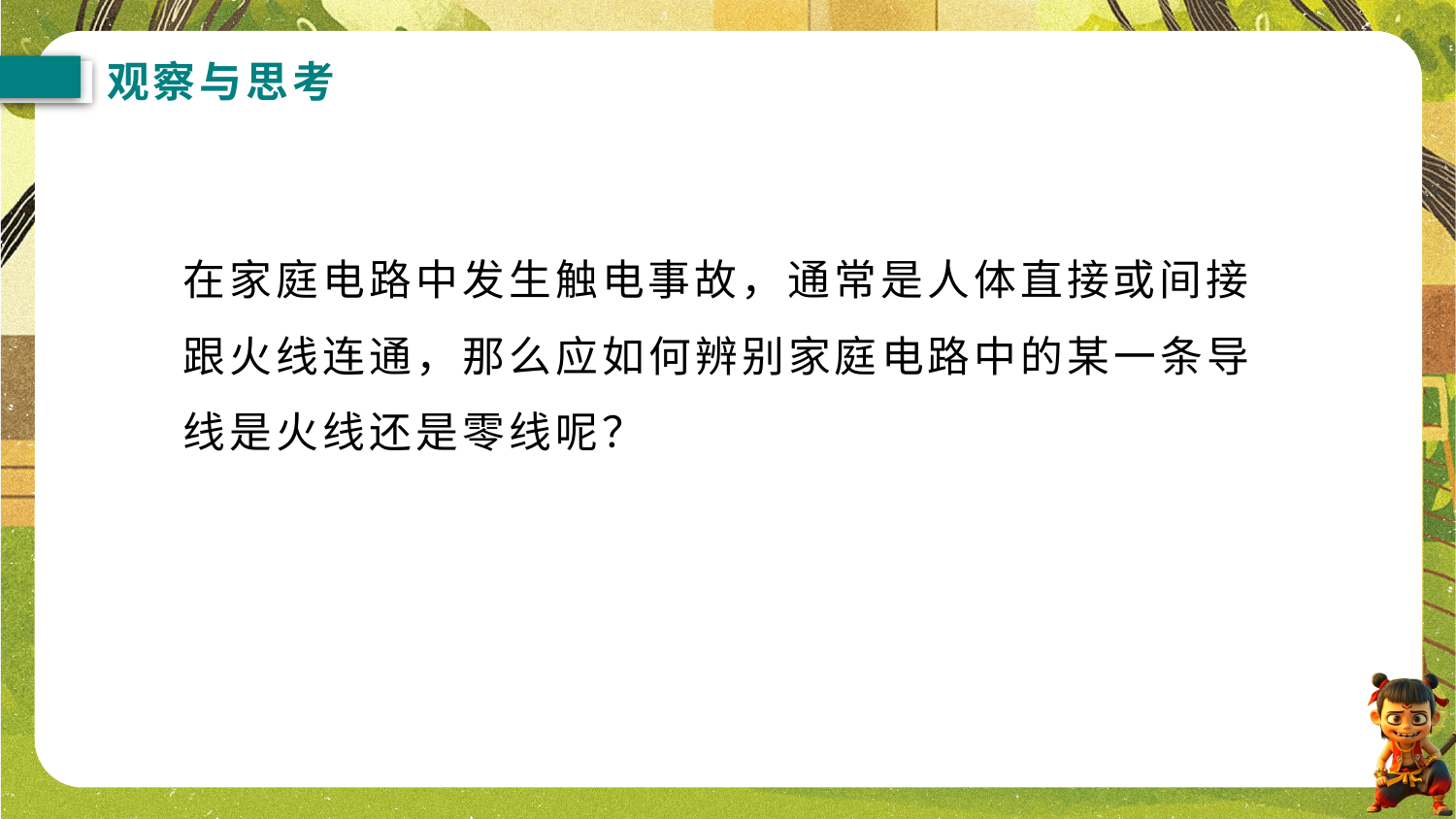

观察与思考

在家庭电路中发生触电事故，通常是人体直接或间接跟火线连通，那么应如何辨别家庭电路中的某一条导线是火线还是零线呢？